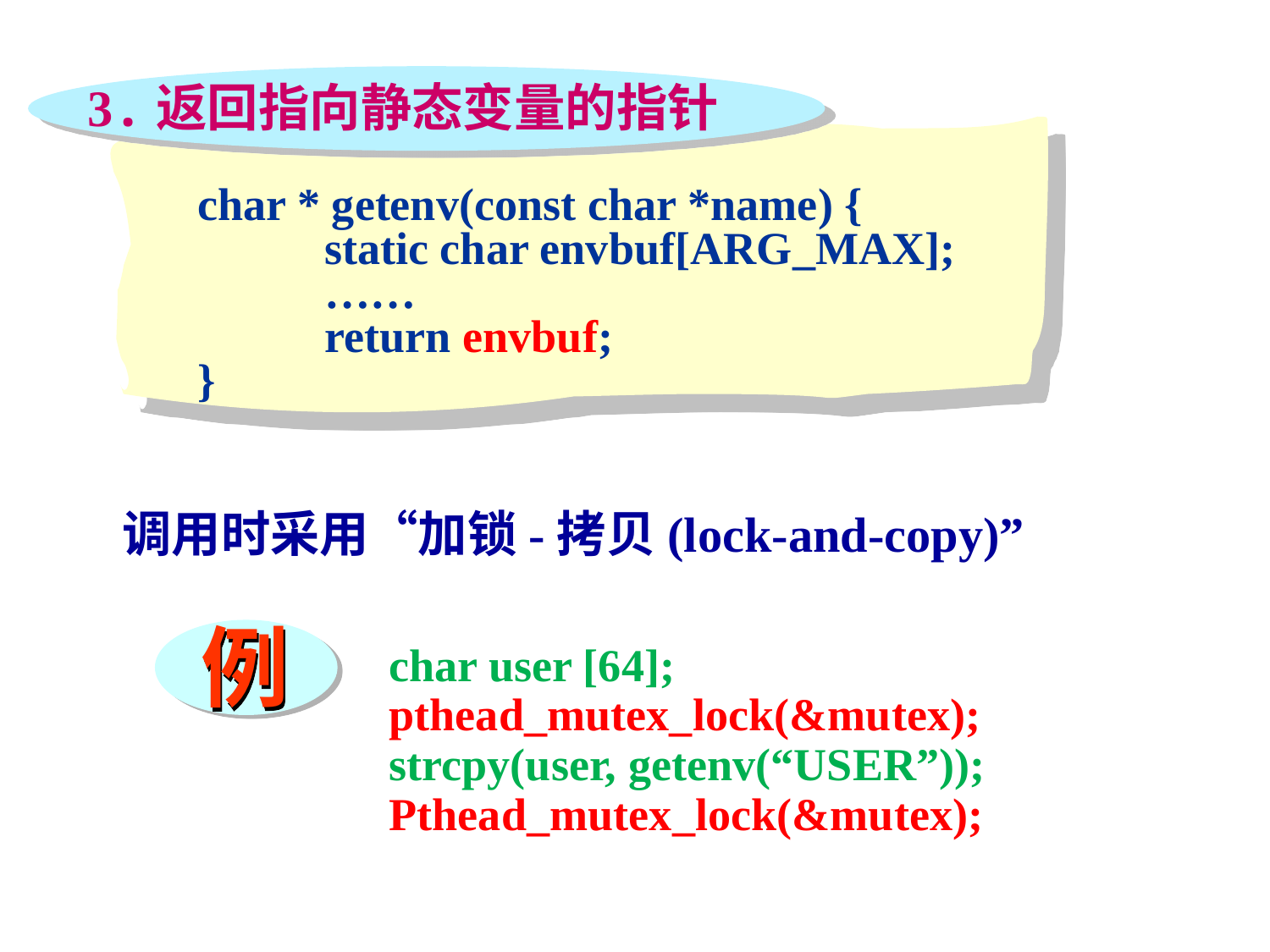

3.返回指向静态变量的指针

char * getenv(const char *name) {
	static char envbuf[ARG_MAX];
        	……
	return envbuf;
}

调用时采用“加锁-拷贝(lock-and-copy)”
例

char user [64];
pthead_mutex_lock(&mutex);
strcpy(user, getenv(“USER”));
Pthead_mutex_lock(&mutex);